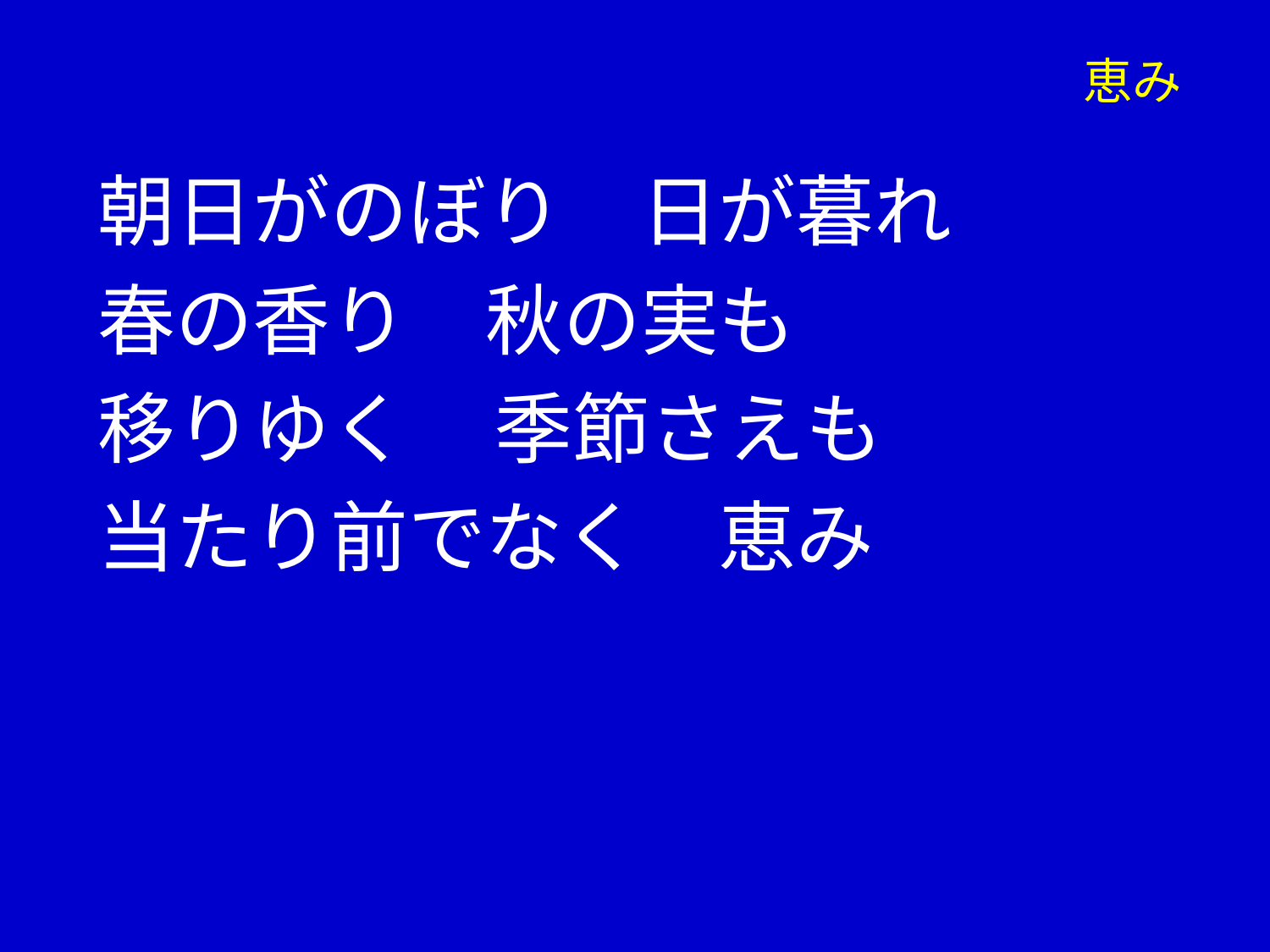

# 恵み
朝日がのぼり　日が暮れ
春の香り　秋の実も
移りゆく     季節さえも
当たり前でなく　恵み